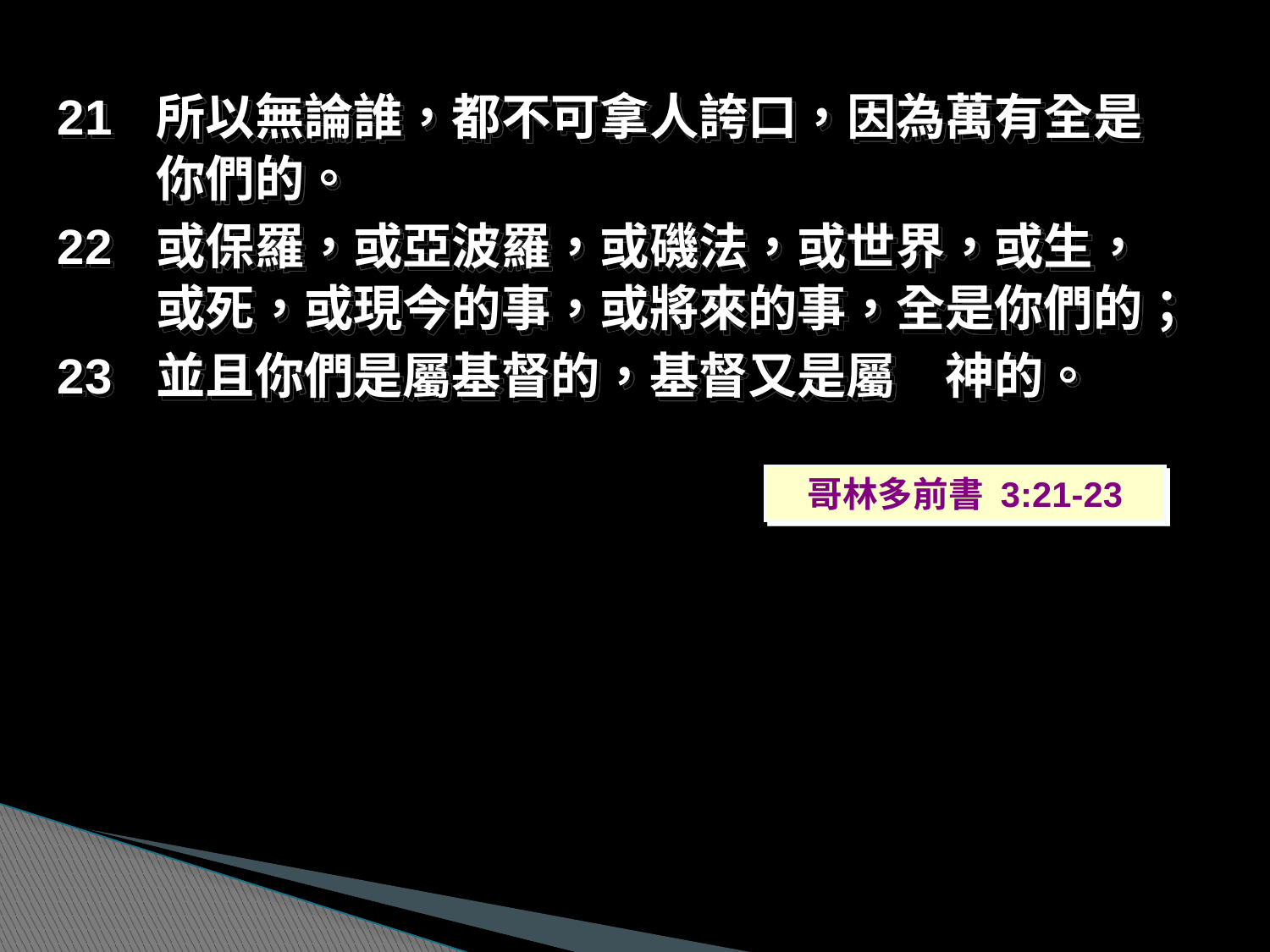

21	所以無論誰，都不可拿人誇口，因為萬有全是   你們的。
22	或保羅，或亞波羅，或磯法，或世界，或生，   或死，或現今的事，或將來的事，全是你們的；
23	並且你們是屬基督的，基督又是屬　神的。
哥林多前書 3:21-23